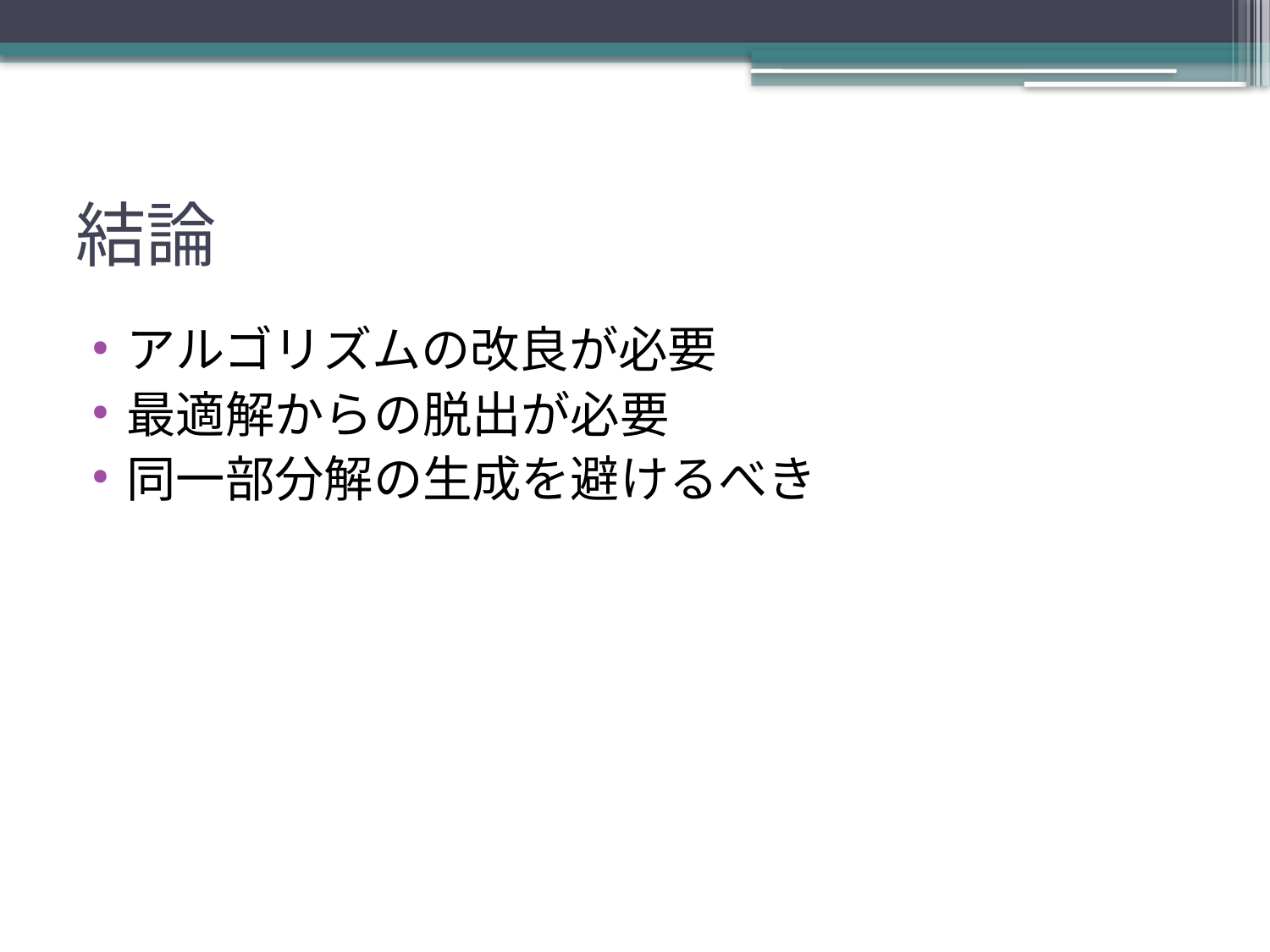

# 結論
アルゴリズムの改良が必要
最適解からの脱出が必要
同一部分解の生成を避けるべき